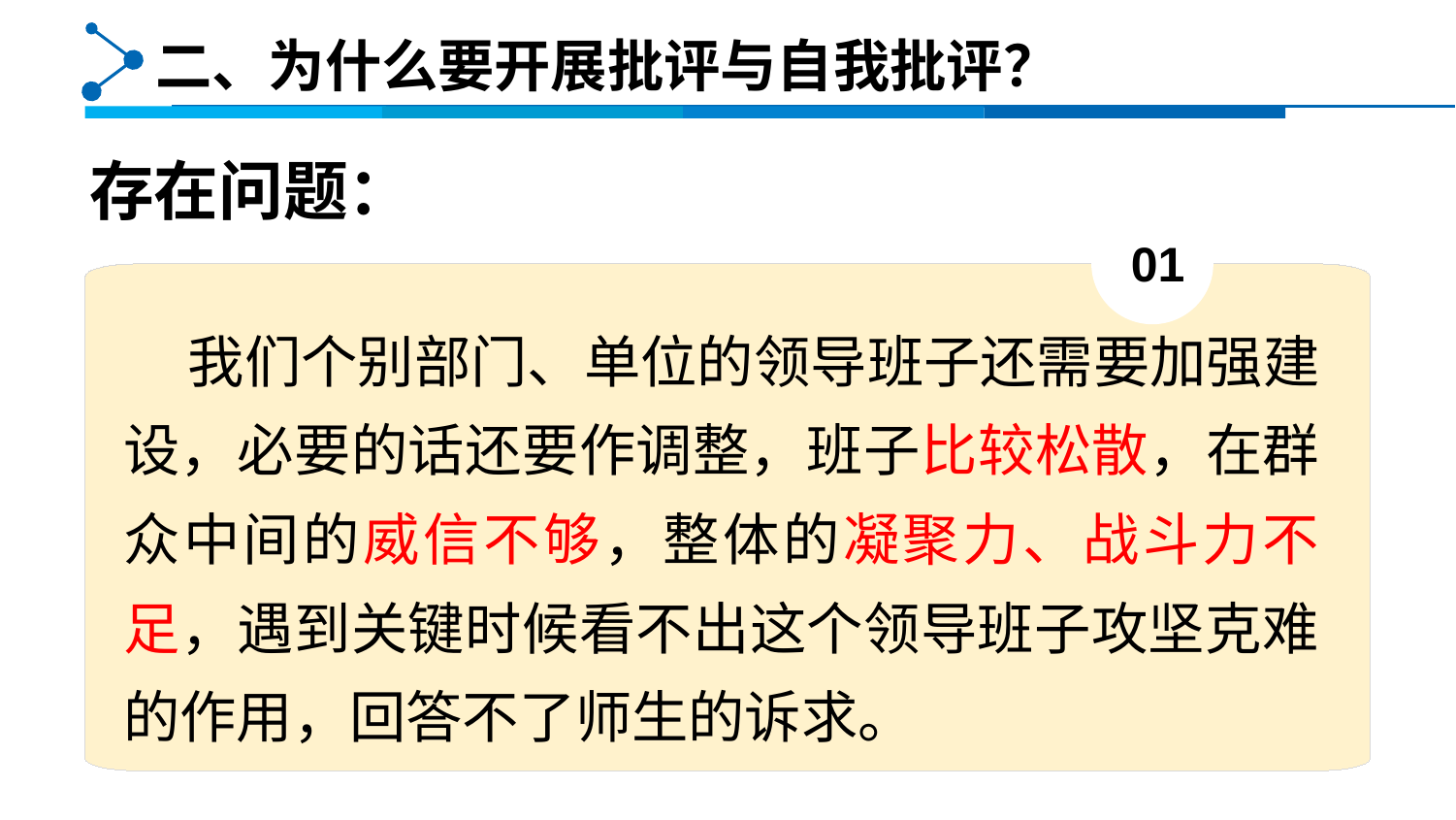

二、为什么要开展批评与自我批评？

存在问题：

01

    我们个别部门、单位的领导班子还需要加强建设，必要的话还要作调整，班子比较松散，在群众中间的威信不够，整体的凝聚力、战斗力不足，遇到关键时候看不出这个领导班子攻坚克难的作用，回答不了师生的诉求。